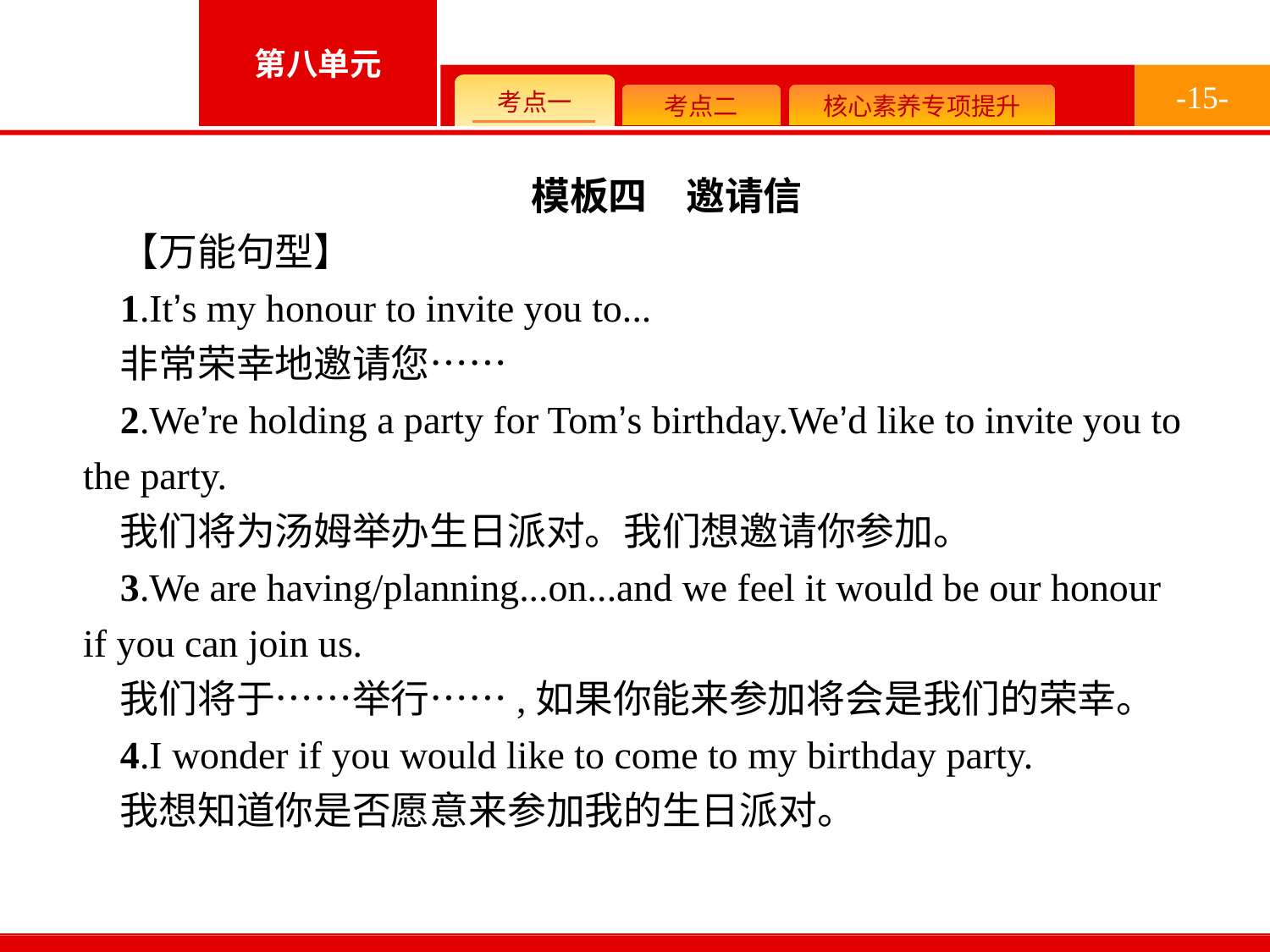

-15-
模板四　邀请信
【万能句型】
1.It’s my honour to invite you to...
非常荣幸地邀请您……
2.We’re holding a party for Tom’s birthday.We’d like to invite you to the party.
我们将为汤姆举办生日派对。我们想邀请你参加。
3.We are having/planning...on...and we feel it would be our honour if you can join us.
我们将于……举行……,如果你能来参加将会是我们的荣幸。
4.I wonder if you would like to come to my birthday party.
我想知道你是否愿意来参加我的生日派对。